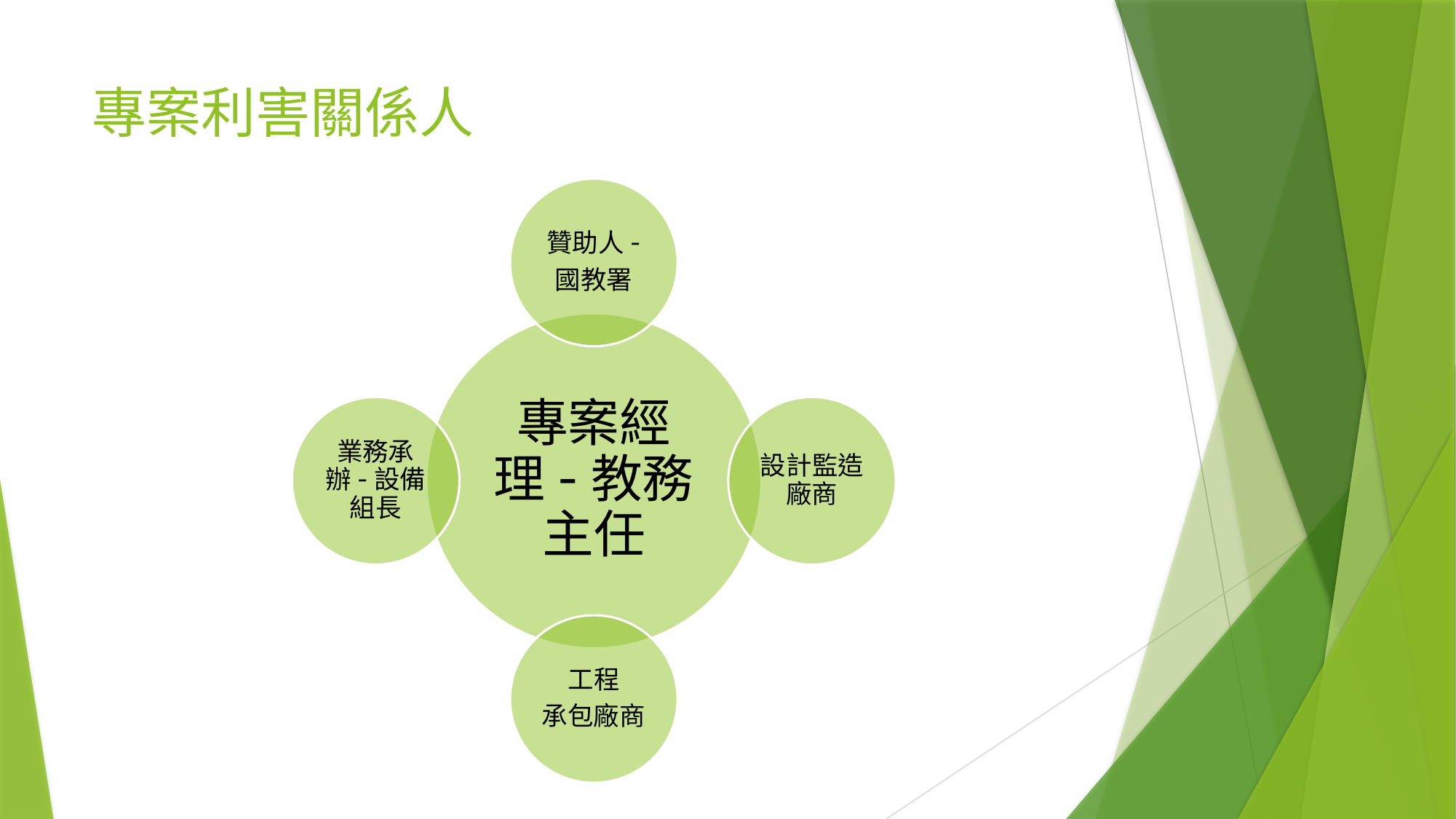

# 專案利害關係人
專案經理-教務主任
贊助人-
國教署
設計監造廠商
工程
承包廠商
業務承辦-設備組長